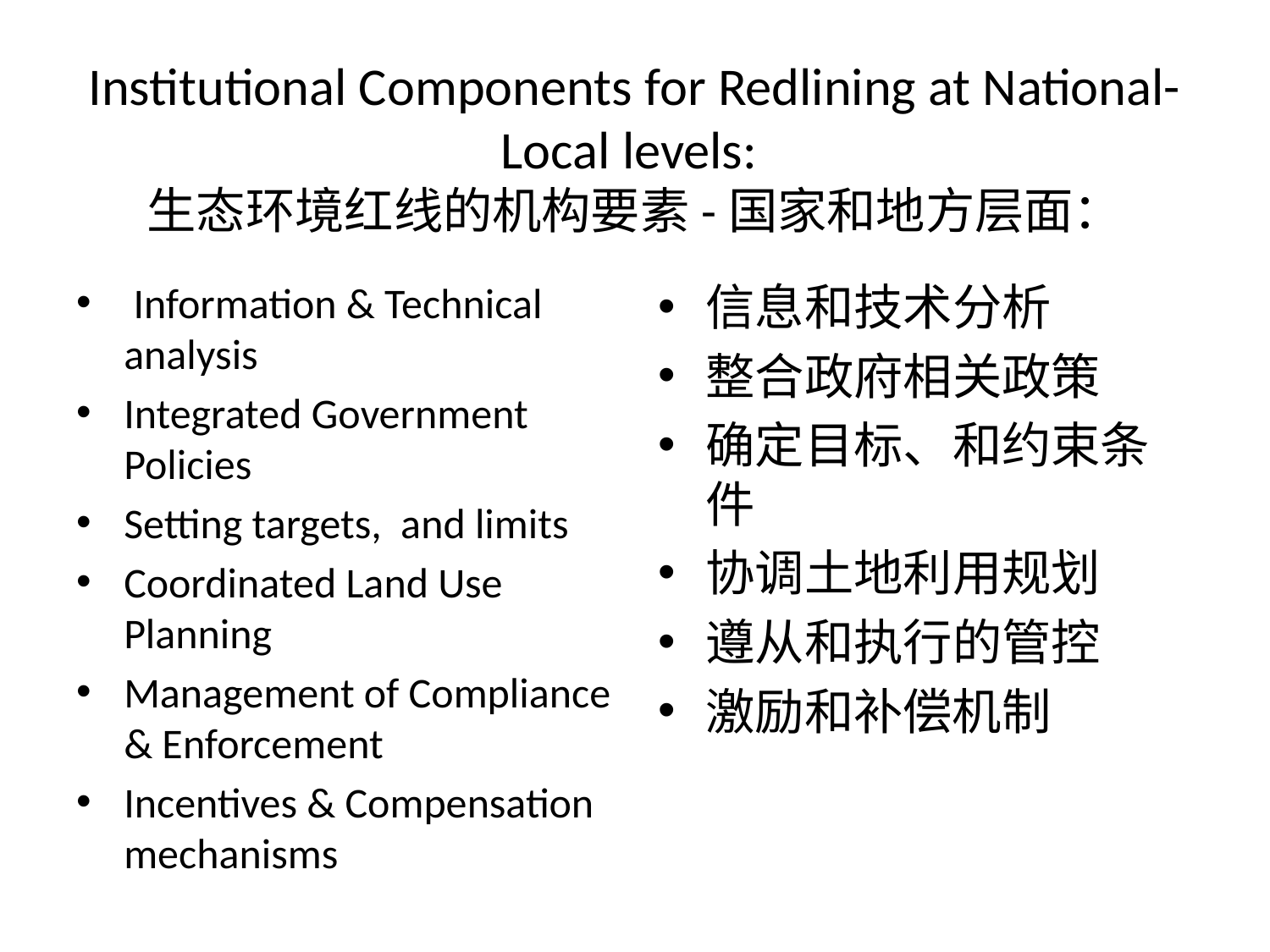

# Institutional Components for Redlining at National-Local levels: 生态环境红线的机构要素-国家和地方层面：
 Information & Technical analysis
Integrated Government  Policies
Setting targets,  and limits
Coordinated Land Use Planning
Management of Compliance & Enforcement
Incentives & Compensation mechanisms

信息和技术分析
整合政府相关政策
确定目标、和约束条件
协调土地利用规划
遵从和执行的管控
激励和补偿机制